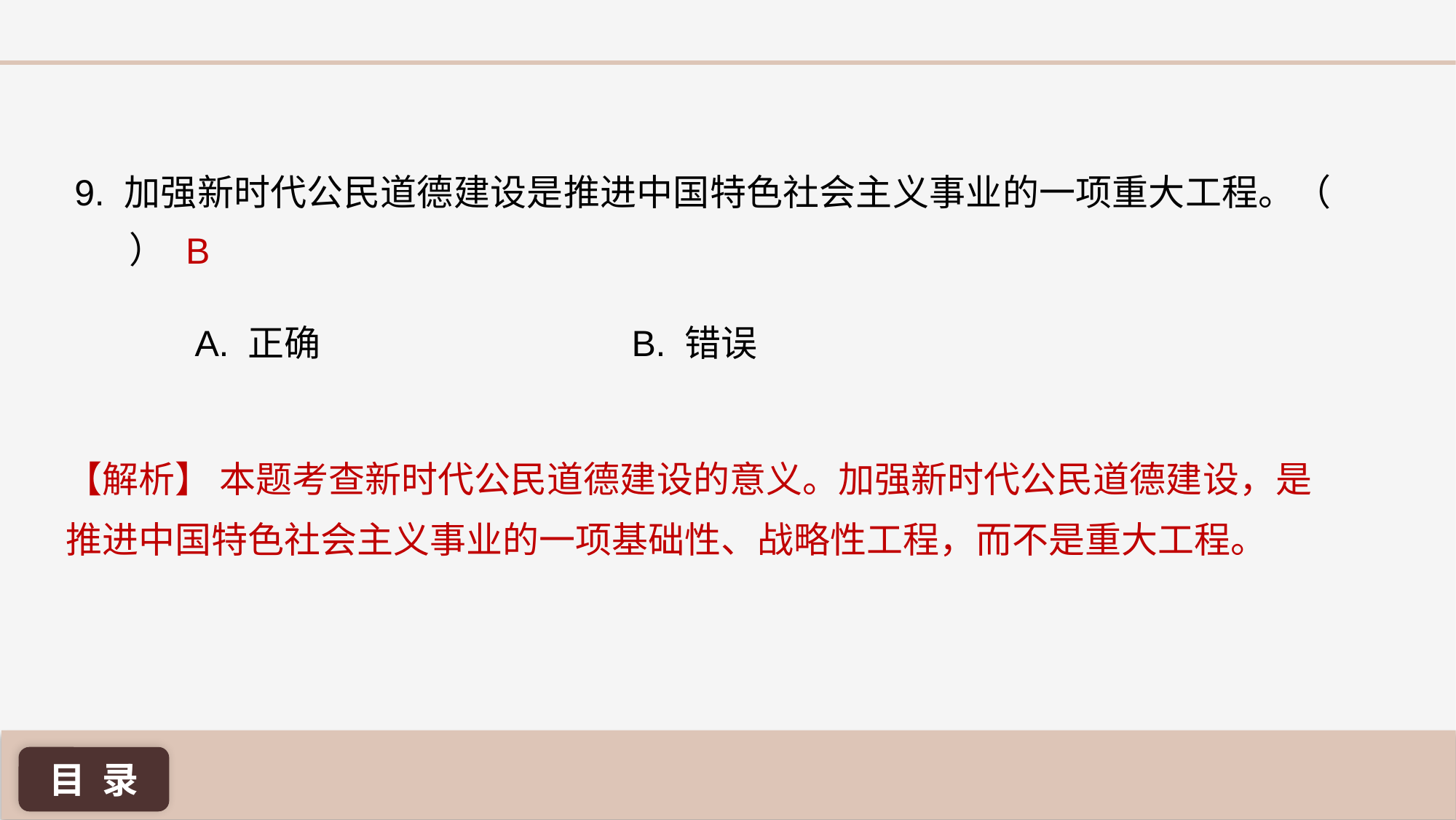

9. 加强新时代公民道德建设是推进中国特色社会主义事业的一项重大工程。（      ）
B
A. 正确 			B. 错误
【解析】 本题考查新时代公民道德建设的意义。加强新时代公民道德建设，是推进中国特色社会主义事业的一项基础性、战略性工程，而不是重大工程。